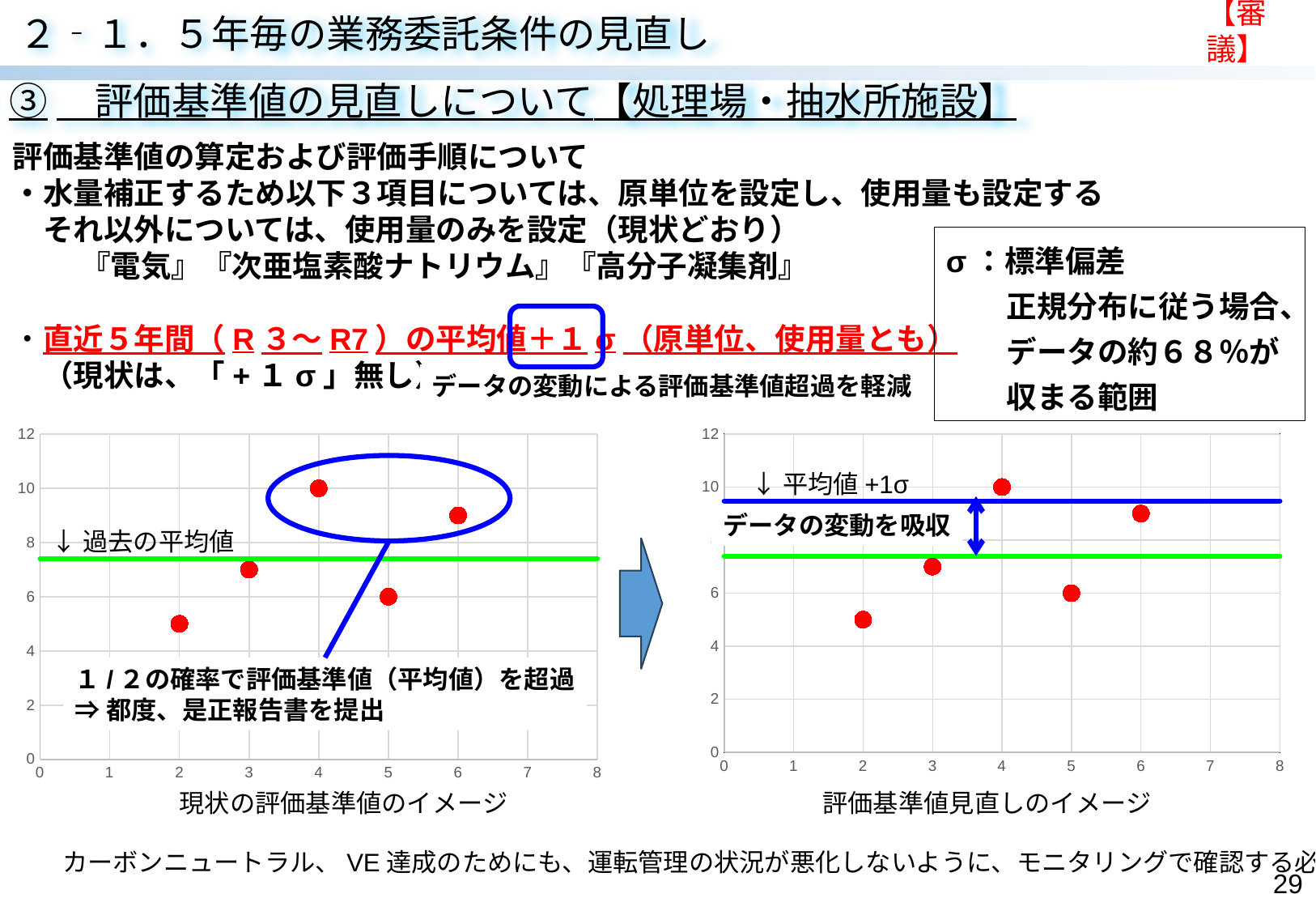

【審議】
２‐１．５年毎の業務委託条件の見直し
③　評価基準値の見直しについて【処理場・抽水所施設】
評価基準値の算定および評価手順について
・水量補正するため以下３項目については、原単位を設定し、使用量も設定する
　それ以外については、使用量のみを設定（現状どおり）
　　 『電気』『次亜塩素酸ナトリウム』『高分子凝集剤』

・直近５年間（R３～R7）の平均値＋１σ（原単位、使用量とも）
　（現状は、「+１σ」無し）
σ：標準偏差
　　正規分布に従う場合、
　　データの約６８％が
　　収まる範囲

データの変動による評価基準値超過を軽減

### Chart

| Category |  |  |
|---|---|---|

### Chart

| Category |  |  |  |
|---|---|---|---|
↓平均値+1σ
データの変動を吸収
↓過去の平均値

１/２の確率で評価基準値（平均値）を超過
⇒都度、是正報告書を提出
現状の評価基準値のイメージ
評価基準値見直しのイメージ
カーボンニュートラル、VE達成のためにも、運転管理の状況が悪化しないように、モニタリングで確認する必要がある

29